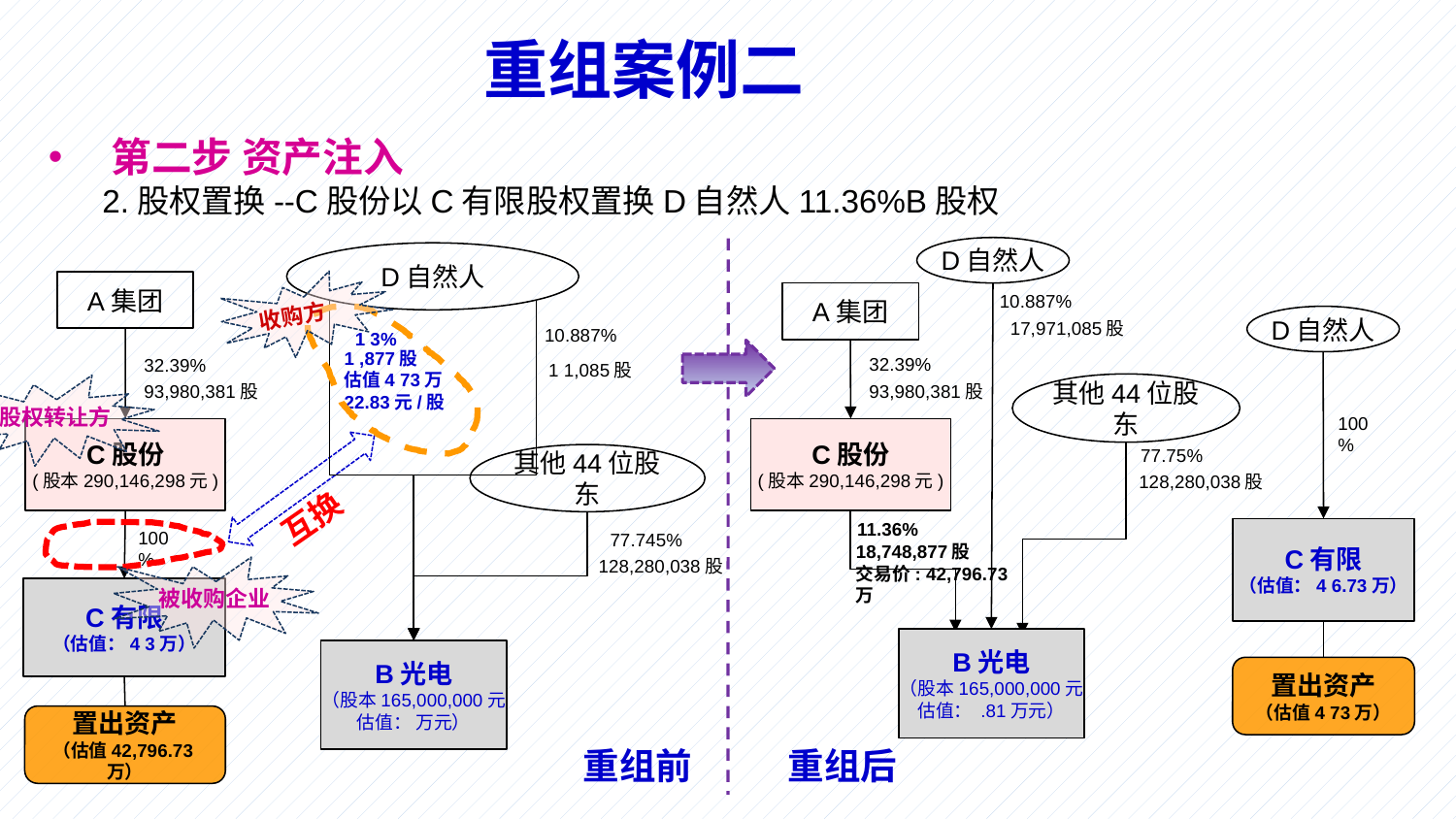

重组案例二
  第二步 资产注入
      2.股权置换--C股份以C有限股权置换D自然人11.36%B股权
D自然人
D自然人
A集团
收购方
A集团
10.887%

D自然人
17,971,085股
10.887%
1 3%
1 ,877股
估值4 73万 22.83元/股

32.39%
32.39%
1 1,085股
93,980,381股
93,980,381股
其他44位股东
股权转让方
100%
C股份
(股本290,146,298元)
C股份
(股本290,146,298元)
77.75%
其他44位股东
128,280,038股

互换
11.36%
C有限
（估值：4 6.73万）
100%

77.745%
18,748,877股
交易价: 42,796.73万
128,280,038股
被收购企业
C有限
（估值：4 3万）
B光电
（股本165,000,000元
估值： .81万元）
B光电
（股本165,000,000元
估值： 万元）
置出资产
（估值4 73万）
置出资产
（估值42,796.73万）
重组前
重组后